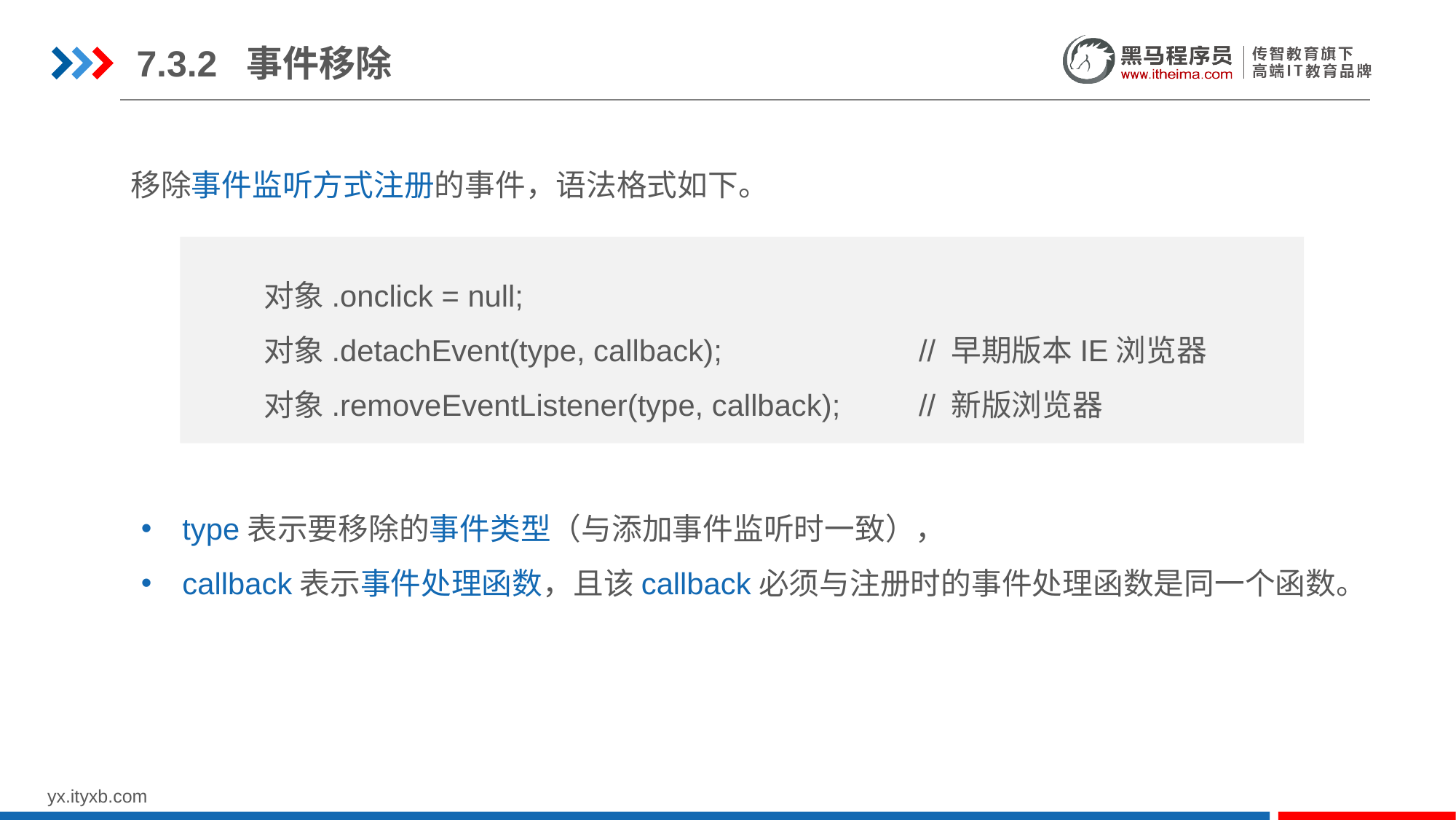

7.3.2  事件移除
移除事件监听方式注册的事件，语法格式如下。
对象.onclick = null;
对象.detachEvent(type, callback);		// 早期版本IE浏览器
对象.removeEventListener(type, callback);	// 新版浏览器
type表示要移除的事件类型（与添加事件监听时一致），
callback表示事件处理函数，且该callback必须与注册时的事件处理函数是同一个函数。